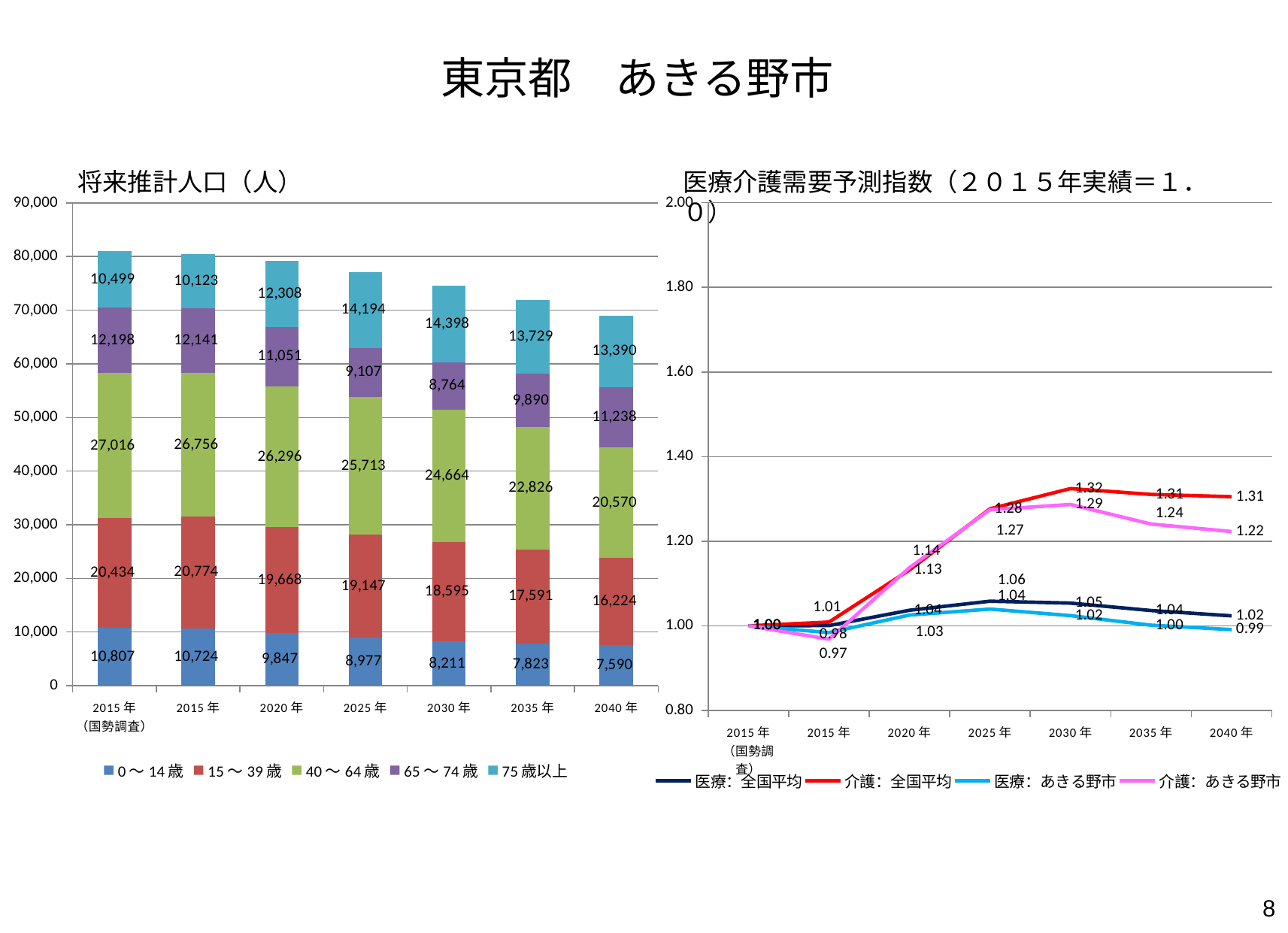

# 東京都　あきる野市
将来推計人口（人）
医療介護需要予測指数（２０１５年実績＝１．０）

### Chart

| Category | 医療：全国平均 | 介護：全国平均 | 医療：あきる野市 | 介護：あきる野市 |
|---|---|---|---|---|
| 2015年
（国勢調査） | 1.0 | 1.0 | 1.0 | 1.0 |
| 2015年 | 1.0006074720392848 | 1.0089050361776748 | 0.9839955256502582 | 0.9683230792222957 |
| 2020年 | 1.0368168846692272 | 1.1320467941536208 | 1.0254311485941308 | 1.137564644783173 |
| 2025年 | 1.0581331216521488 | 1.2765544333111372 | 1.0396240172829891 | 1.2743083077651527 |
| 2030年 | 1.0536675723517073 | 1.3245394120809264 | 1.0240586653029178 | 1.286958377315062 |
| 2035年 | 1.0361428747104418 | 1.3106139647888135 | 1.0015450601895817 | 1.2405137662299996 |
| 2040年 | 1.0236067591232592 | 1.3053202779930246 | 0.9910250977408691 | 1.2228330878455238 |

### Chart

| Category | 0～14歳 | 15～39歳 | 40～64歳 | 65～74歳 | 75歳以上 |
|---|---|---|---|---|---|
| 2015年
（国勢調査） | 10807.0 | 20434.0 | 27016.0 | 12198.0 | 10499.0 |
| 2015年 | 10724.0 | 20774.0 | 26756.0 | 12141.0 | 10123.0 |
| 2020年 | 9847.0 | 19668.0 | 26296.0 | 11051.0 | 12308.0 |
| 2025年 | 8977.0 | 19147.0 | 25713.0 | 9107.0 | 14194.0 |
| 2030年 | 8211.0 | 18595.0 | 24664.0 | 8764.0 | 14398.0 |
| 2035年 | 7823.0 | 17591.0 | 22826.0 | 9890.0 | 13729.0 |
| 2040年 | 7590.0 | 16224.0 | 20570.0 | 11238.0 | 13390.0 |
8